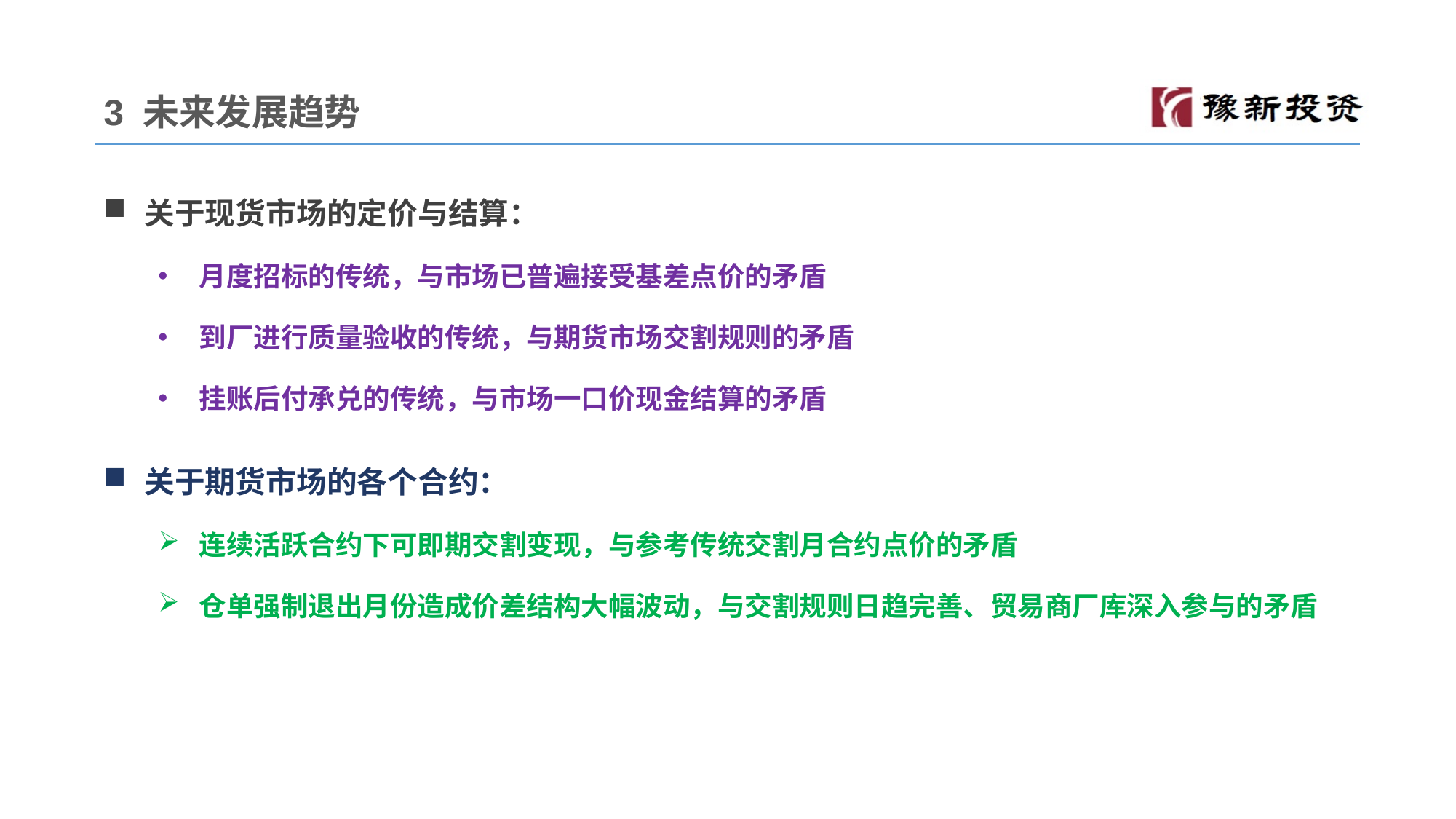

3 未来发展趋势
关于现货市场的定价与结算：
月度招标的传统，与市场已普遍接受基差点价的矛盾
到厂进行质量验收的传统，与期货市场交割规则的矛盾
挂账后付承兑的传统，与市场一口价现金结算的矛盾
关于期货市场的各个合约：
连续活跃合约下可即期交割变现，与参考传统交割月合约点价的矛盾
仓单强制退出月份造成价差结构大幅波动，与交割规则日趋完善、贸易商厂库深入参与的矛盾